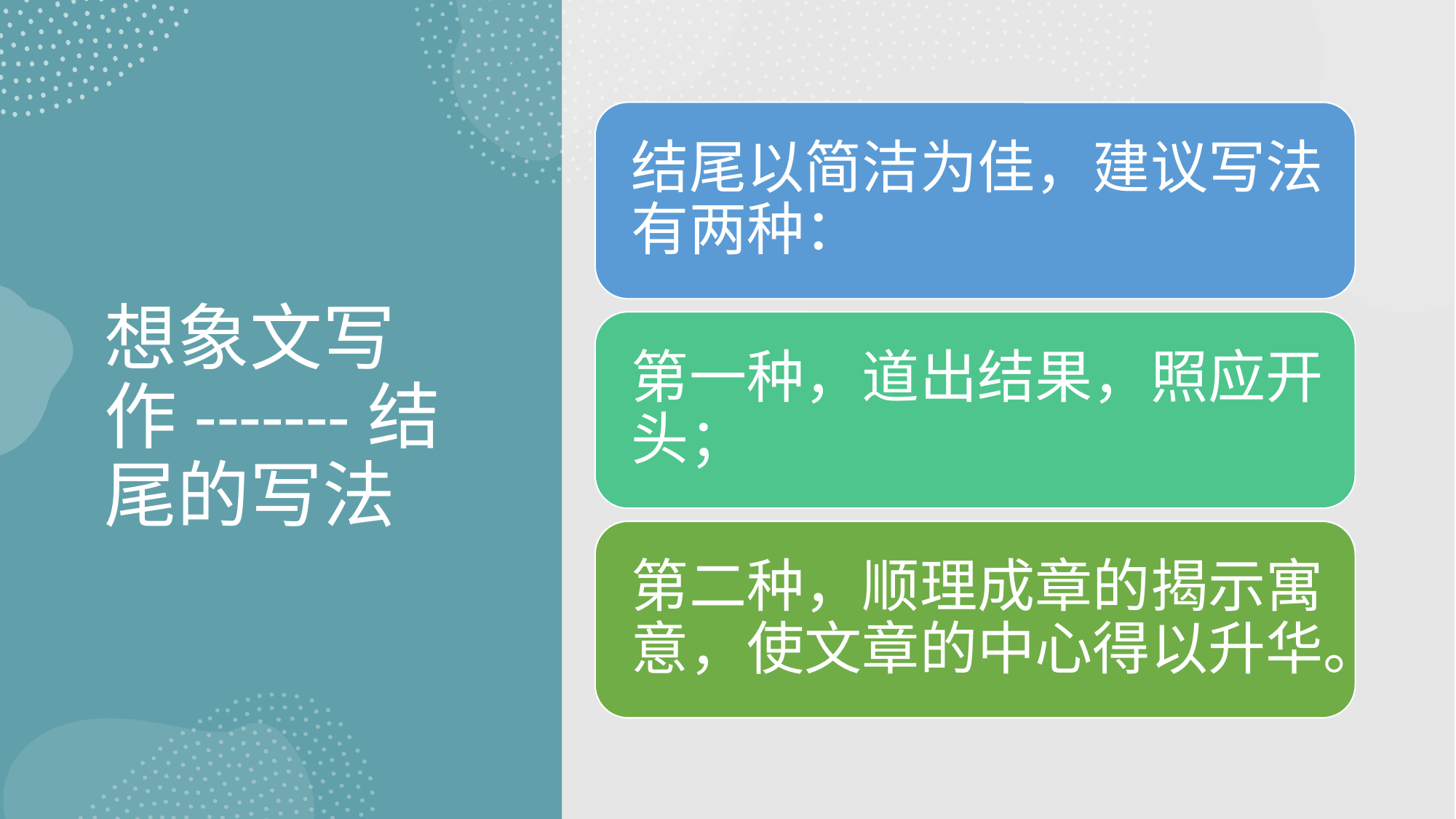

结尾以简洁为佳，建议写法有两种：
第一种，道出结果，照应开头；
第二种，顺理成章的揭示寓意，使文章的中心得以升华。
# 想象文写作-------结尾的写法